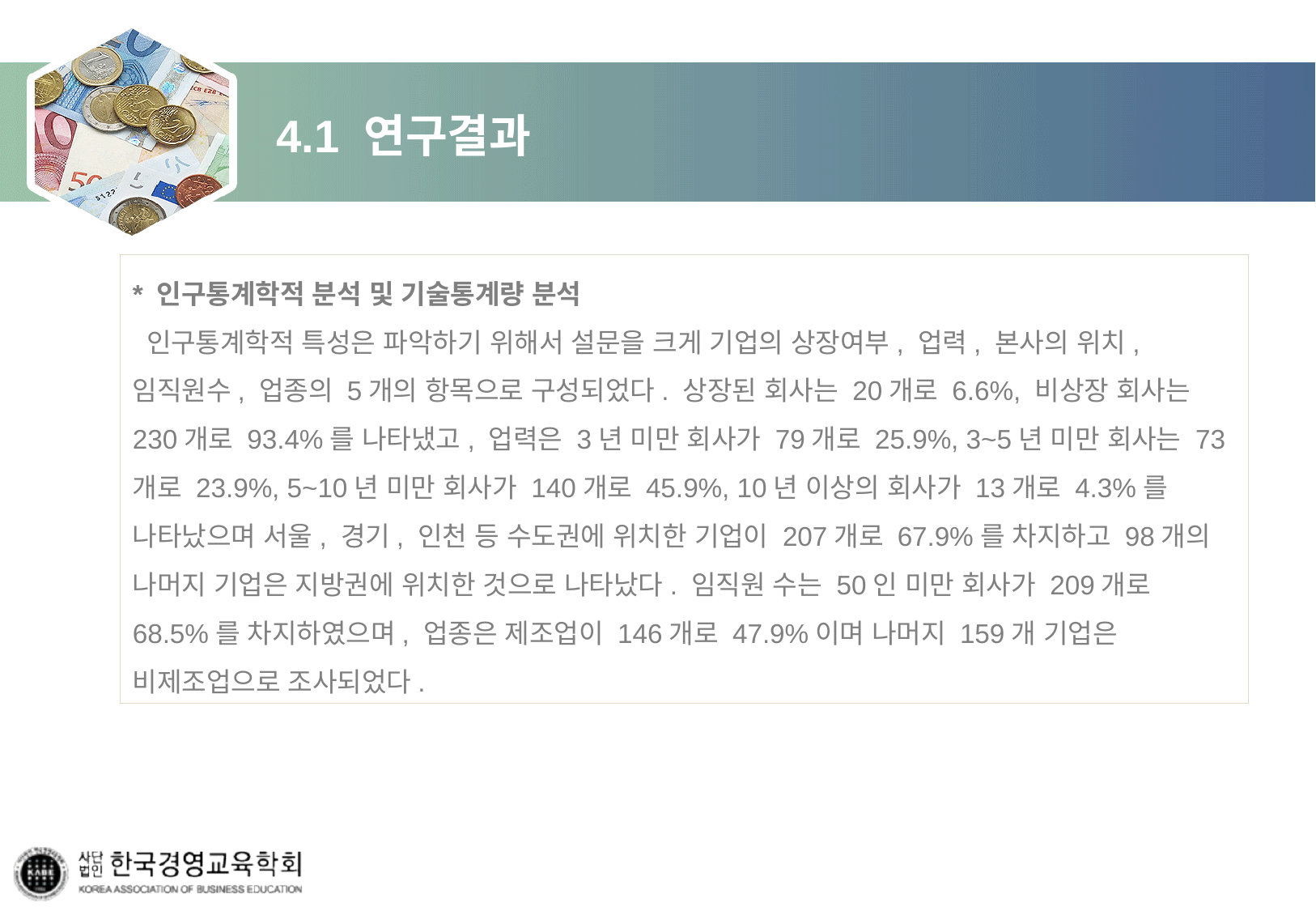

# 4.1 연구결과
* 인구통계학적 분석 및 기술통계량 분석
 인구통계학적 특성은 파악하기 위해서 설문을 크게 기업의 상장여부, 업력, 본사의 위치, 임직원수, 업종의 5개의 항목으로 구성되었다. 상장된 회사는 20개로 6.6%, 비상장 회사는 230개로 93.4%를 나타냈고, 업력은 3년 미만 회사가 79개로 25.9%, 3~5년 미만 회사는 73개로 23.9%, 5~10년 미만 회사가 140개로 45.9%, 10년 이상의 회사가 13개로 4.3%를 나타났으며 서울, 경기, 인천 등 수도권에 위치한 기업이 207개로 67.9%를 차지하고 98개의 나머지 기업은 지방권에 위치한 것으로 나타났다. 임직원 수는 50인 미만 회사가 209개로 68.5%를 차지하였으며, 업종은 제조업이 146개로 47.9%이며 나머지 159개 기업은 비제조업으로 조사되었다.